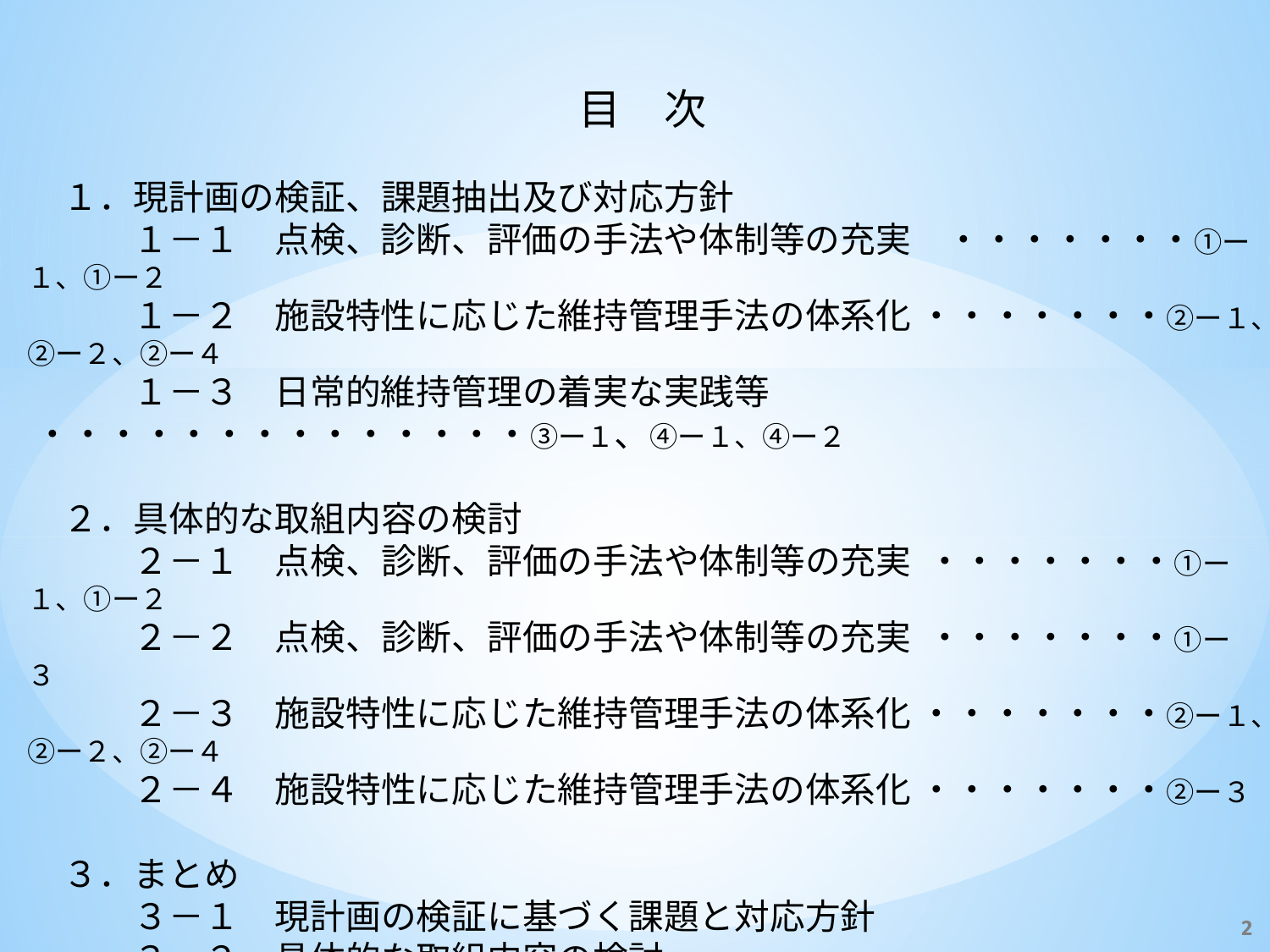

目　次

　１．現計画の検証、課題抽出及び対応方針
　　　１－１　点検、診断、評価の手法や体制等の充実　・・・・・・・①ー１、①ー２
　　　１－２　施設特性に応じた維持管理手法の体系化 ・・・・・・・②ー１、②ー２、②ー４
　　　１－３　日常的維持管理の着実な実践等 ・・・・・・・・・・・・・・③ー１、④ー１、④ー２

　２．具体的な取組内容の検討
　　　２－１　点検、診断、評価の手法や体制等の充実  ・・・・・・・①ー１、①ー２
　　　２－２　点検、診断、評価の手法や体制等の充実  ・・・・・・・①ー３
　　　２－３　施設特性に応じた維持管理手法の体系化 ・・・・・・・②ー１、②ー２、②ー４
　　　２－４　施設特性に応じた維持管理手法の体系化 ・・・・・・・②ー３

　３．まとめ
　　　３－１　現計画の検証に基づく課題と対応方針
　　　３－２　具体的な取組内容の検討
2